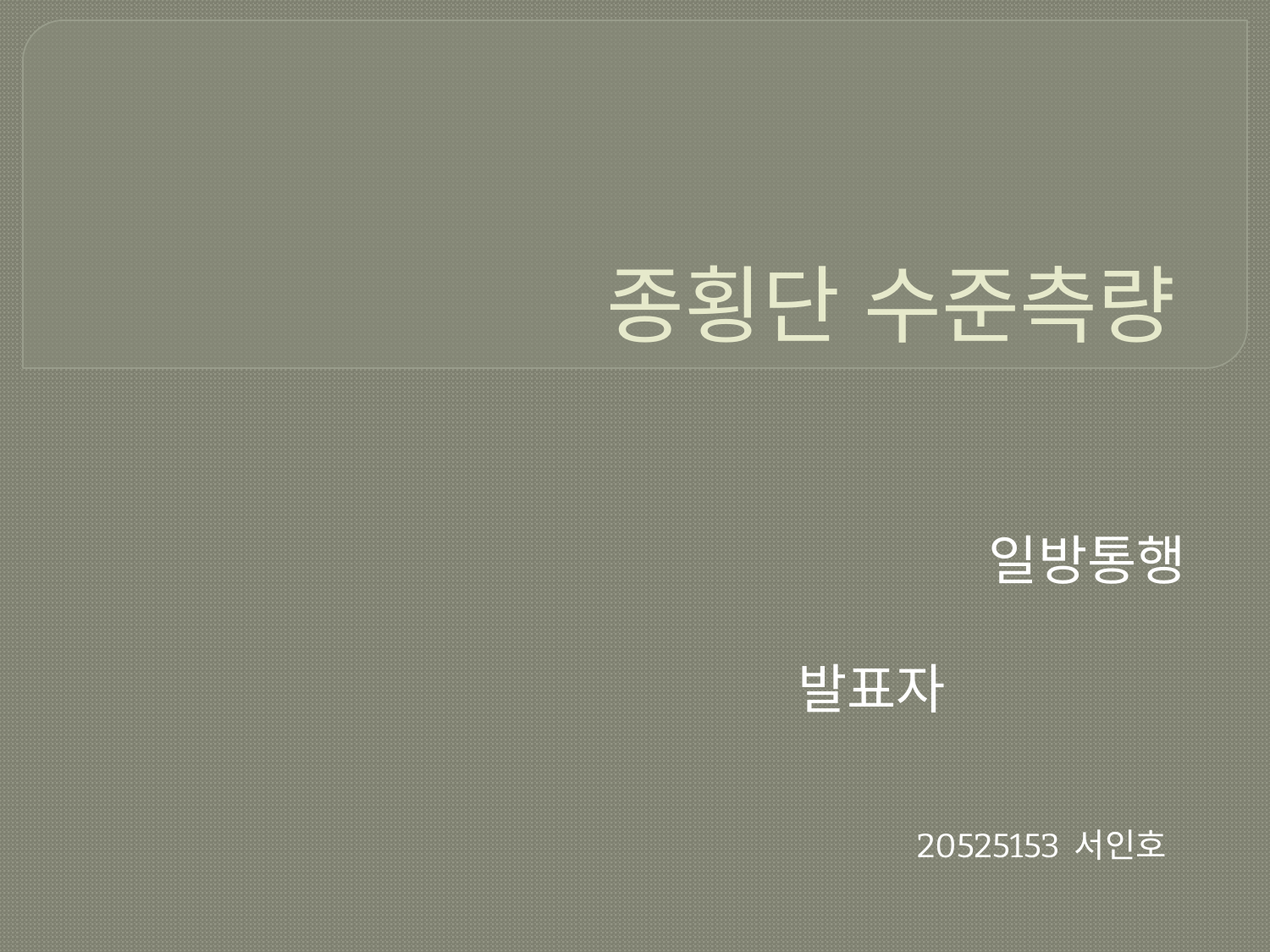

# 종횡단 수준측량

일방통행

                                발표자

                                                       20525153 서인호